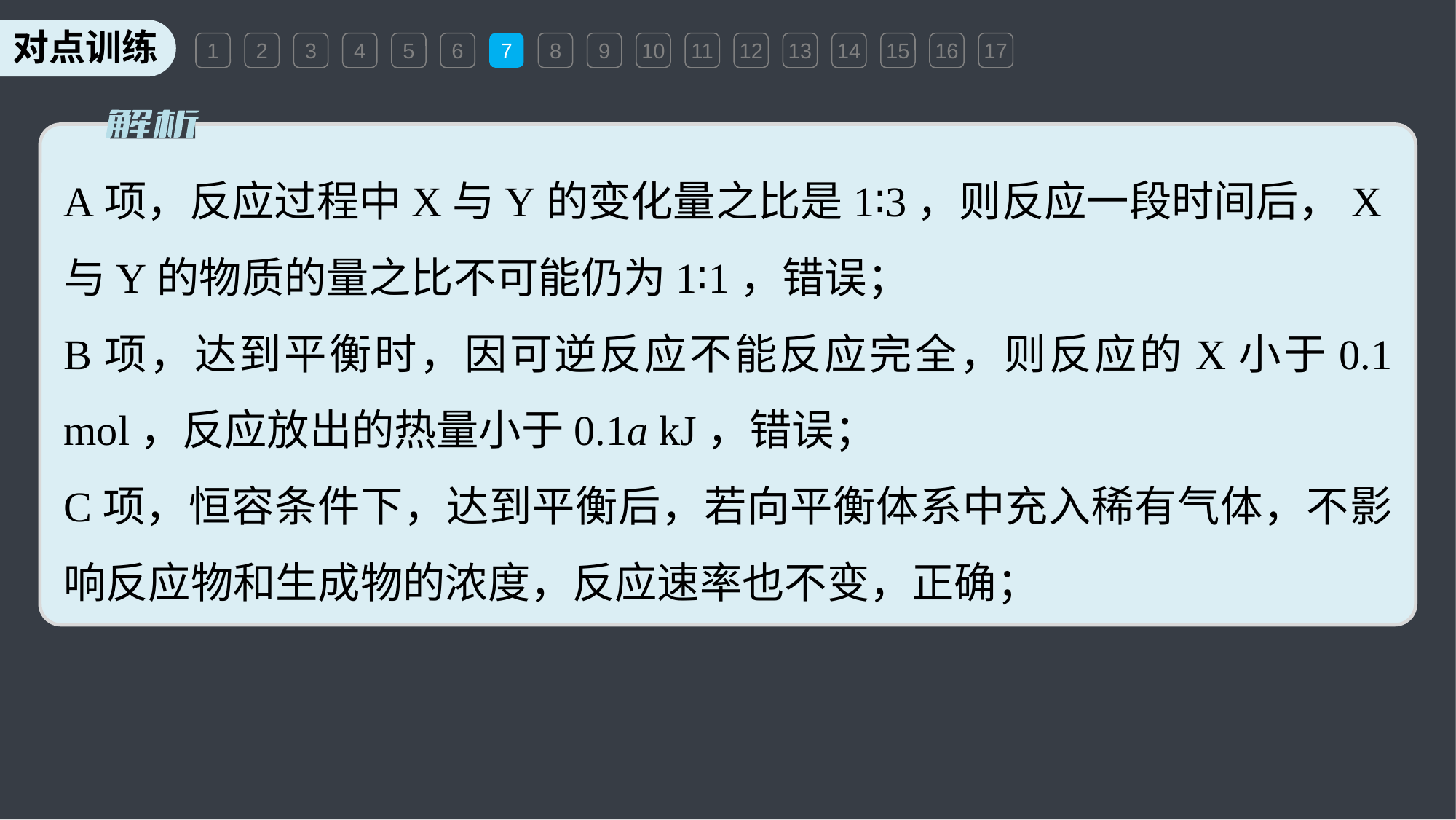

1
2
3
4
5
6
7
8
9
10
11
12
13
14
15
16
17

A项，反应过程中X与Y的变化量之比是1∶3，则反应一段时间后，X与Y的物质的量之比不可能仍为1∶1，错误；
B项，达到平衡时，因可逆反应不能反应完全，则反应的X小于0.1 mol，反应放出的热量小于0.1a kJ，错误；
C项，恒容条件下，达到平衡后，若向平衡体系中充入稀有气体，不影响反应物和生成物的浓度，反应速率也不变，正确；